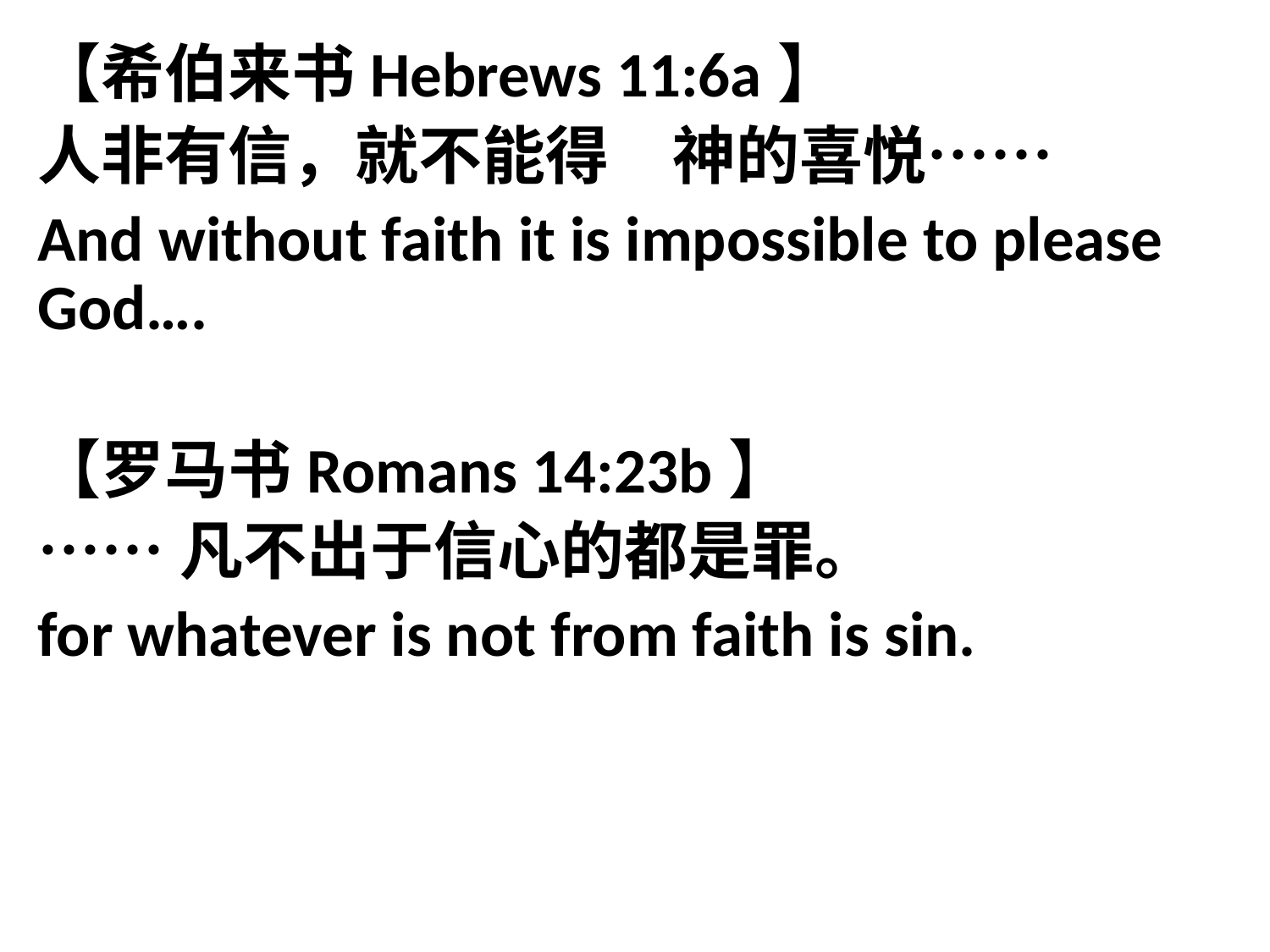

【希伯来书Hebrews 11:6a】
人非有信，就不能得　神的喜悦……
And without faith it is impossible to please God….

【罗马书Romans 14:23b】
……凡不出于信心的都是罪。
for whatever is not from faith is sin.